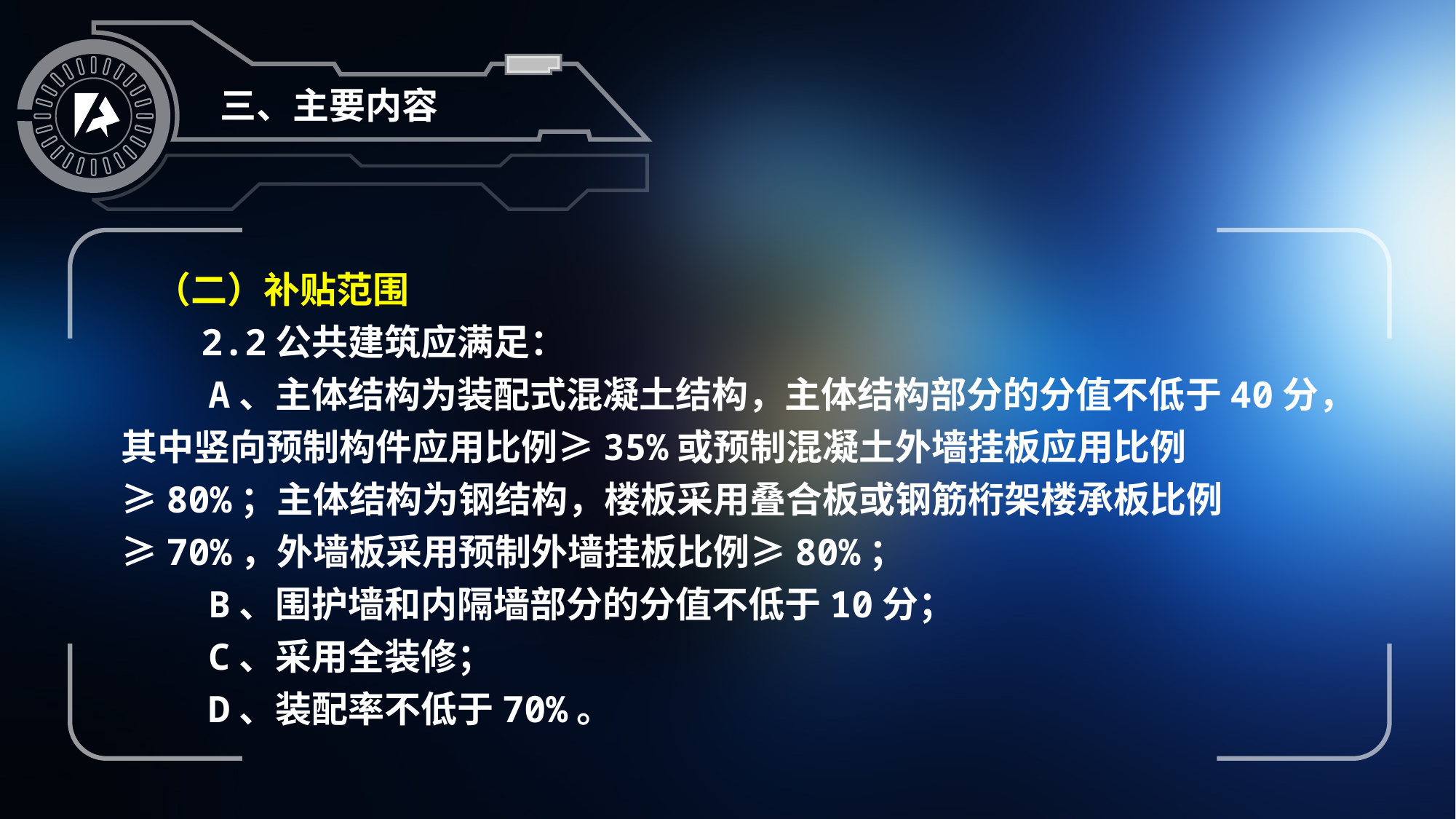

三、主要内容

   （二）补贴范围
    2.2公共建筑应满足：
    A、主体结构为装配式混凝土结构，主体结构部分的分值不低于40分，其中竖向预制构件应用比例≥35%或预制混凝土外墙挂板应用比例≥80%；主体结构为钢结构，楼板采用叠合板或钢筋桁架楼承板比例≥70%，外墙板采用预制外墙挂板比例≥80%；
    B、围护墙和内隔墙部分的分值不低于10分；
    C、采用全装修；
    D、装配率不低于70%。